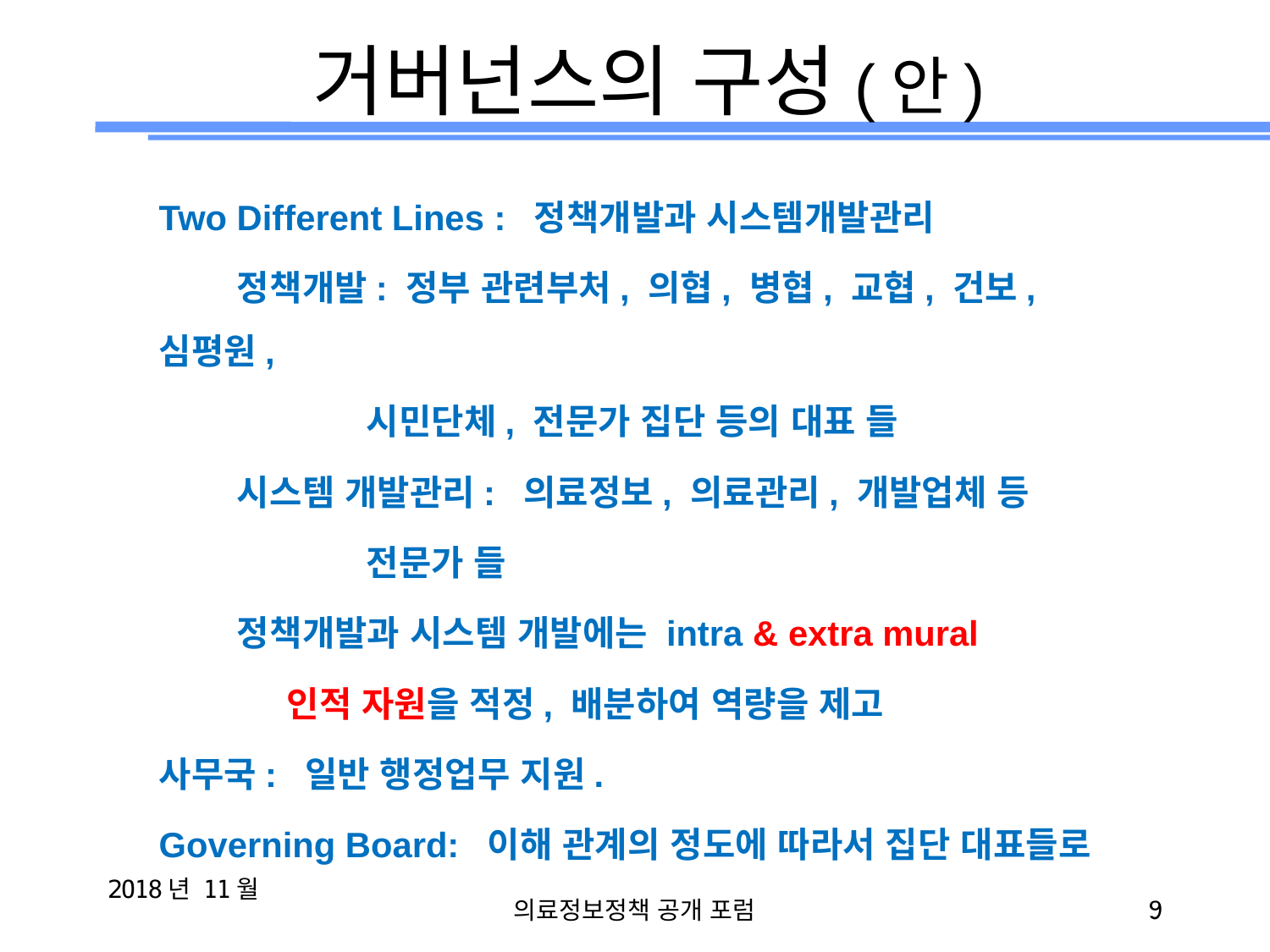

# 거버넌스의 구성(안)
Two Different Lines :  정책개발과 시스템개발관리
       정책개발: 정부 관련부처, 의협, 병협, 교협, 건보, 심평원,
                    시민단체, 전문가 집단 등의 대표 들
       시스템 개발관리:  의료정보, 의료관리, 개발업체 등
                    전문가 들
       정책개발과 시스템 개발에는 intra & extra mural
            인적 자원을 적정, 배분하여 역량을 제고
사무국:  일반 행정업무 지원.
Governing Board:  이해 관계의 정도에 따라서 집단 대표들로

2018년 11월
의료정보정책 공개 포럼
9